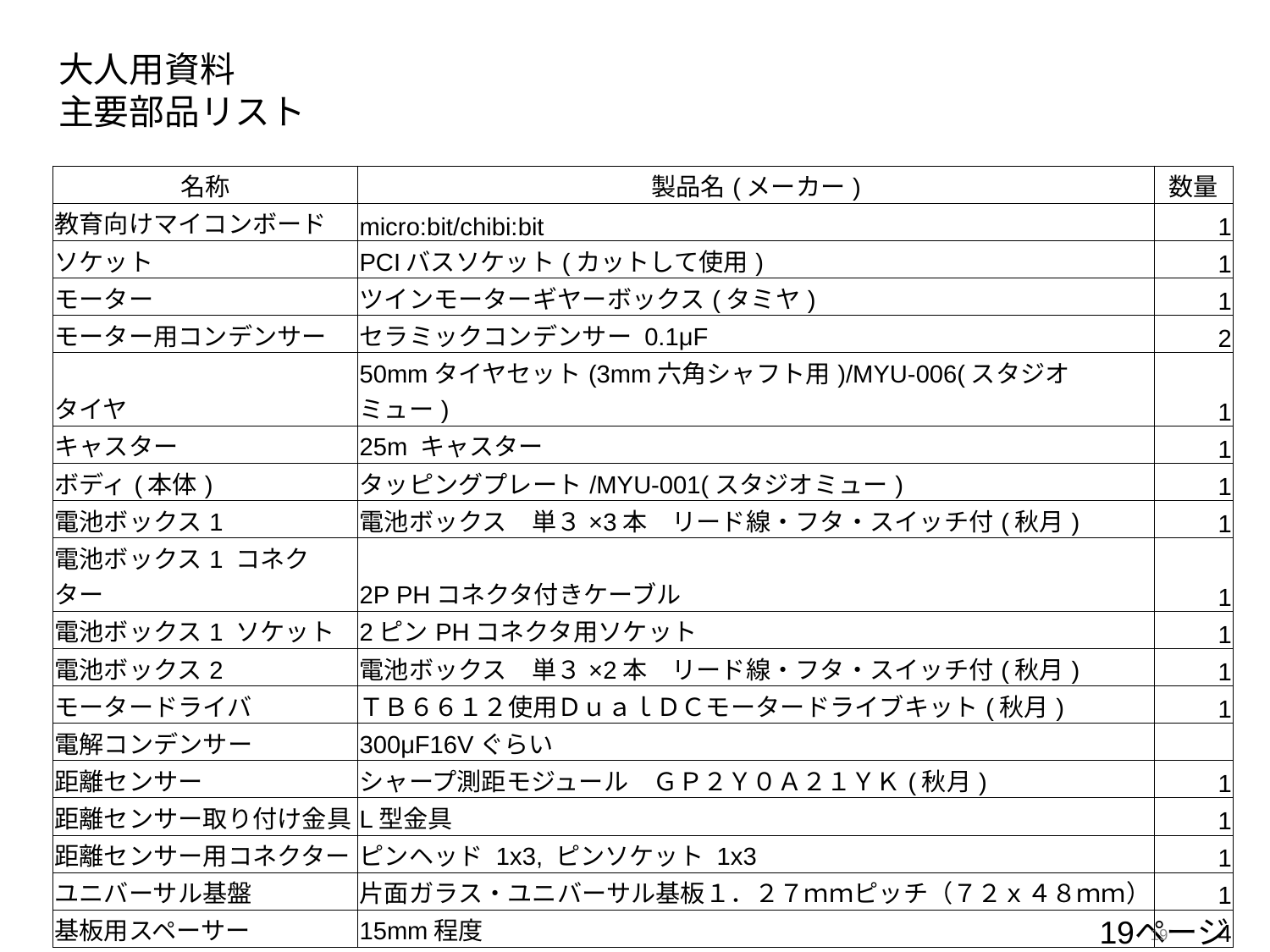

大人用資料
主要部品リスト
| 名称 | 製品名(メーカー) | 数量 |
| --- | --- | --- |
| 教育向けマイコンボード | micro:bit/chibi:bit | 1 |
| ソケット | PCIバスソケット(カットして使用) | 1 |
| モーター | ツインモーターギヤーボックス(タミヤ) | 1 |
| モーター用コンデンサー | セラミックコンデンサー 0.1μF | 2 |
| タイヤ | 50mmタイヤセット(3mm六角シャフト用)/MYU-006(スタジオミュー) | 1 |
| キャスター | 25m キャスター | 1 |
| ボディ(本体) | タッピングプレート/MYU-001(スタジオミュー) | 1 |
| 電池ボックス1 | 電池ボックス　単３×3本　リード線・フタ・スイッチ付(秋月) | 1 |
| 電池ボックス1 コネクター | 2P PHコネクタ付きケーブル | 1 |
| 電池ボックス1 ソケット | 2ピンPHコネクタ用ソケット | 1 |
| 電池ボックス2 | 電池ボックス　単３×2本　リード線・フタ・スイッチ付(秋月) | 1 |
| モータードライバ | ＴＢ６６１２使用ＤｕａｌＤＣモータードライブキット(秋月) | 1 |
| 電解コンデンサー | 300μF16Vぐらい |  |
| 距離センサー | シャープ測距モジュール　ＧＰ２Ｙ０Ａ２１ＹＫ(秋月) | 1 |
| 距離センサー取り付け金具 | L型金具 | 1 |
| 距離センサー用コネクター | ピンヘッド 1x3, ピンソケット 1x3 | 1 |
| ユニバーサル基盤 | 片面ガラス・ユニバーサル基板１．２７ｍｍピッチ（７２ｘ４８ｍｍ） | 1 |
| 基板用スペーサー | 15mm程度 | 4 |
19ページ
19